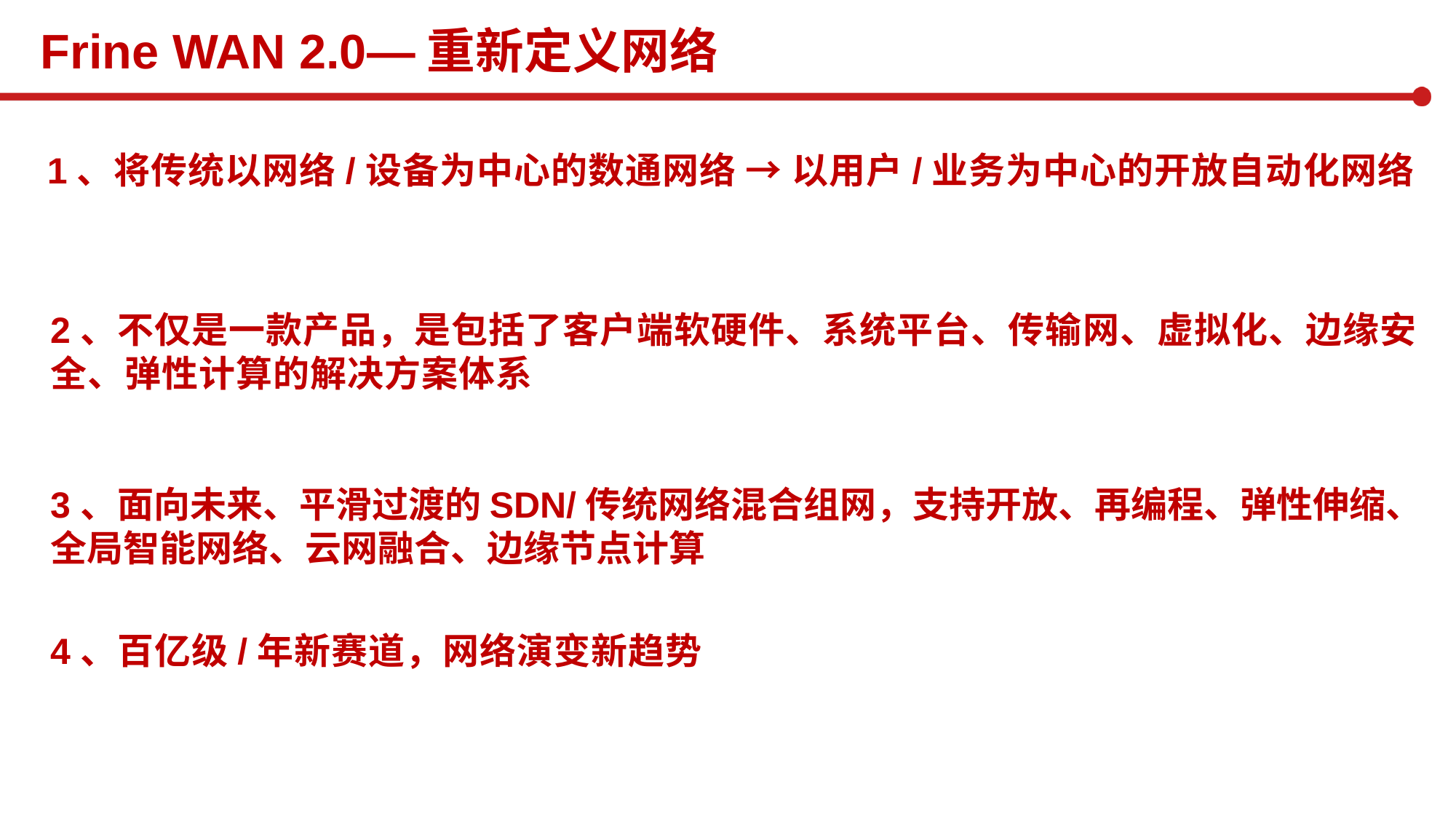

Frine WAN 2.0—重新定义网络
1、将传统以网络/设备为中心的数通网络 → 以用户/业务为中心的开放自动化网络
2、不仅是一款产品，是包括了客户端软硬件、系统平台、传输网、虚拟化、边缘安全、弹性计算的解决方案体系
3、面向未来、平滑过渡的SDN/传统网络混合组网，支持开放、再编程、弹性伸缩、全局智能网络、云网融合、边缘节点计算
4、百亿级/年新赛道，网络演变新趋势